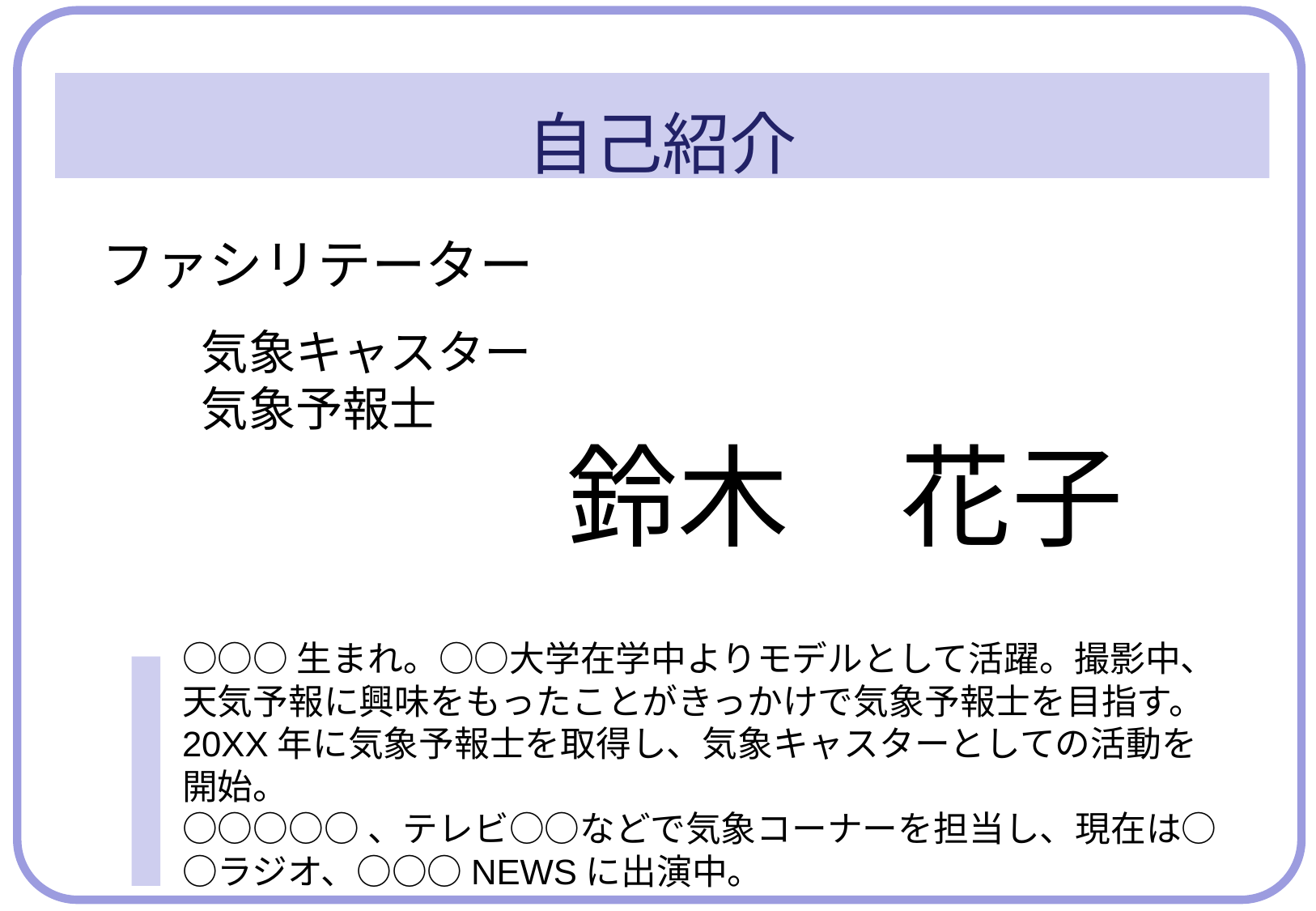

自己紹介
ファシリテーター
気象キャスター
気象予報士
鈴木　花子
○○○生まれ。○○大学在学中よりモデルとして活躍。撮影中、天気予報に興味をもったことがきっかけで気象予報士を目指す。20XX年に気象予報士を取得し、気象キャスターとしての活動を開始。
○○○○○、テレビ○○などで気象コーナーを担当し、現在は○○ラジオ、○○○NEWSに出演中。